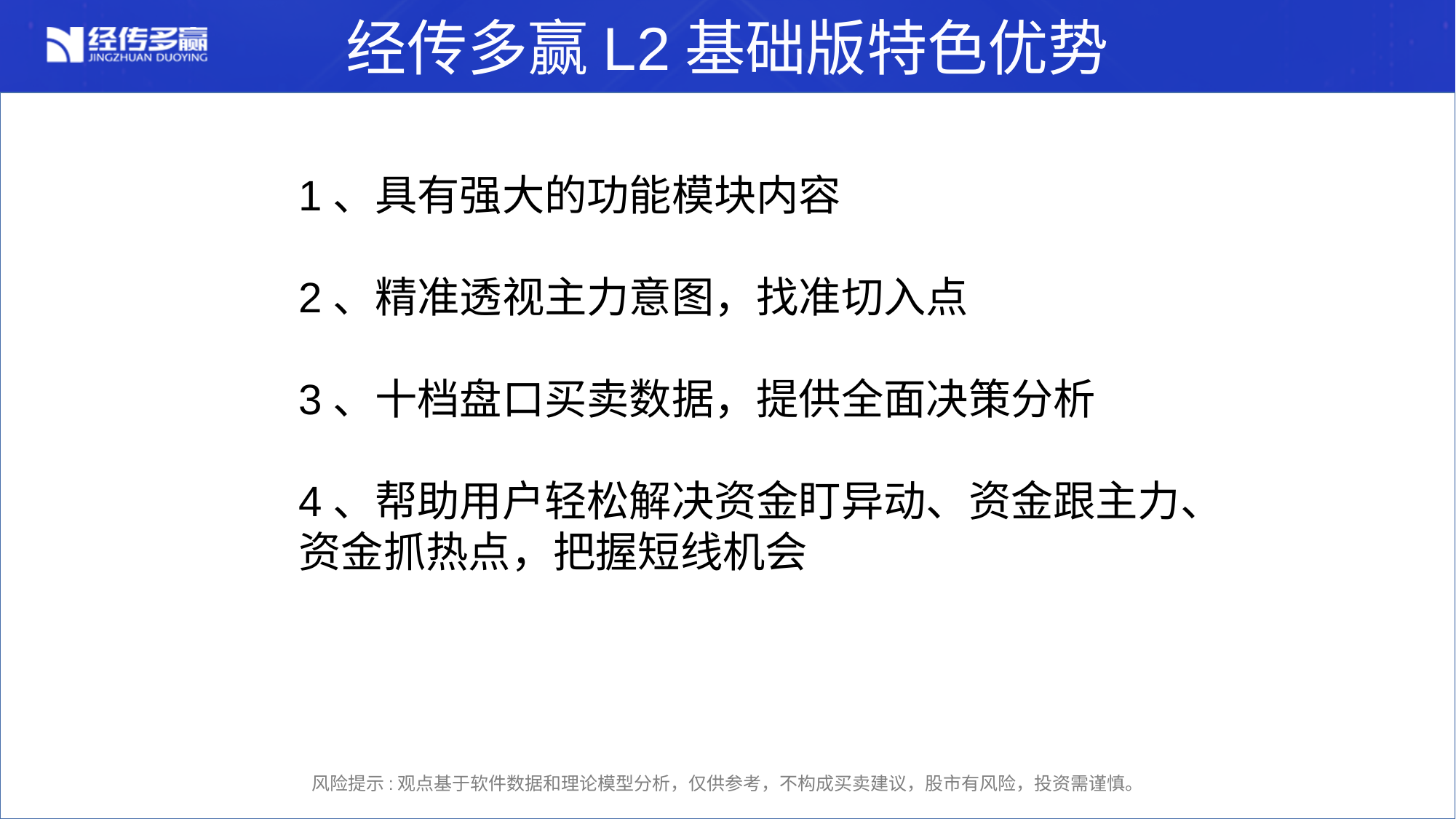

经传多赢L2基础版特色优势
1、具有强大的功能模块内容

2、精准透视主力意图，找准切入点

3、十档盘口买卖数据，提供全面决策分析

4、帮助用户轻松解决资金盯异动、资金跟主力、资金抓热点，把握短线机会